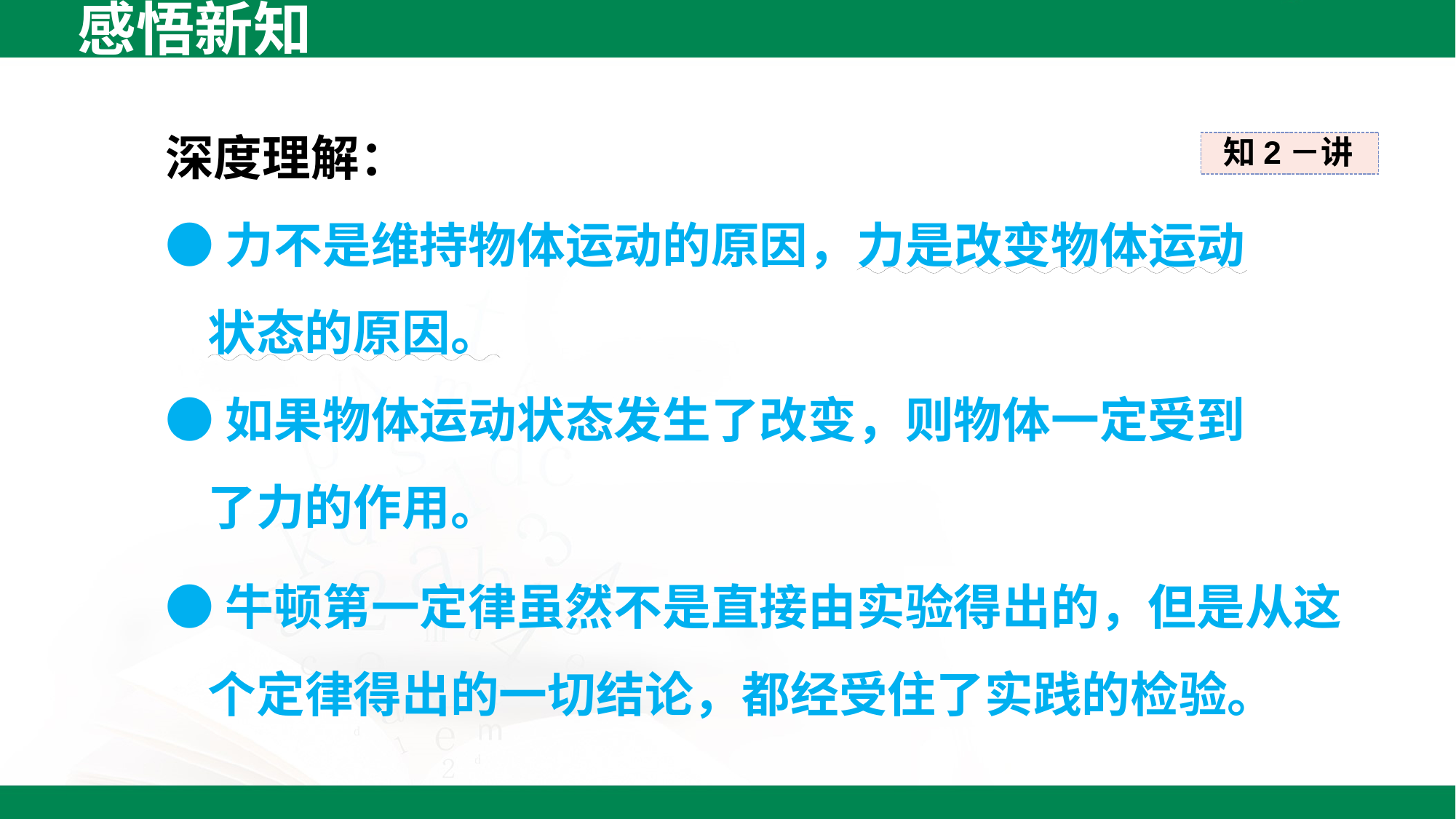

感悟新知
深度理解：
●力不是维持物体运动的原因，力是改变物体运动状态的原因。
●如果物体运动状态发生了改变，则物体一定受到了力的作用。
知2－讲

●牛顿第一定律虽然不是直接由实验得出的，但是从这个定律得出的一切结论，都经受住了实践的检验。